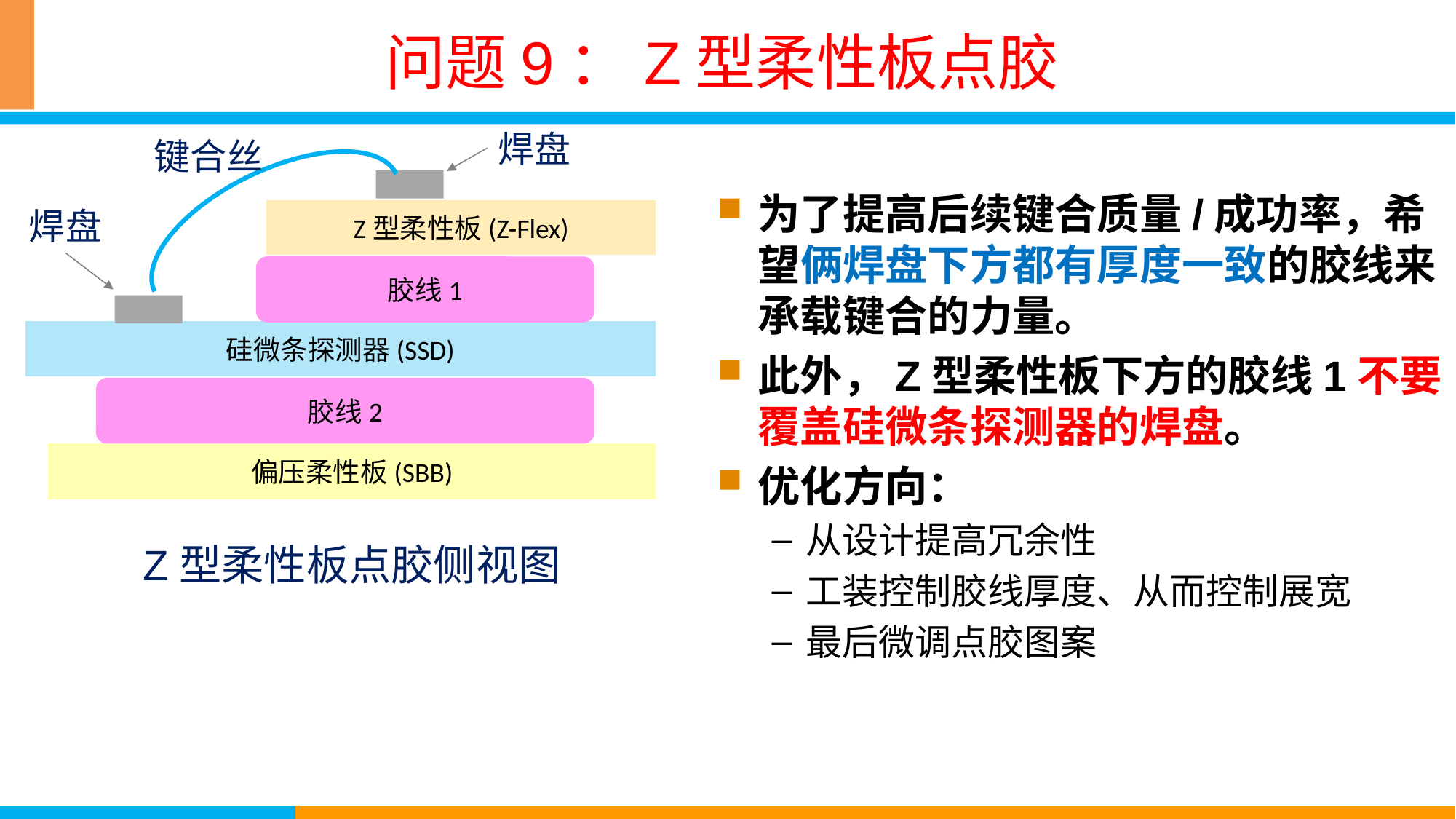

# 问题9：Z型柔性板点胶
焊盘
键合丝

为了提高后续键合质量/成功率，希望俩焊盘下方都有厚度一致的胶线来承载键合的力量。
此外，Z型柔性板下方的胶线1不要覆盖硅微条探测器的焊盘。
优化方向：
从设计提高冗余性
工装控制胶线厚度、从而控制展宽
最后微调点胶图案
焊盘
Z型柔性板(Z-Flex)
胶线1

硅微条探测器(SSD)
胶线2
偏压柔性板(SBB)
Z型柔性板点胶侧视图